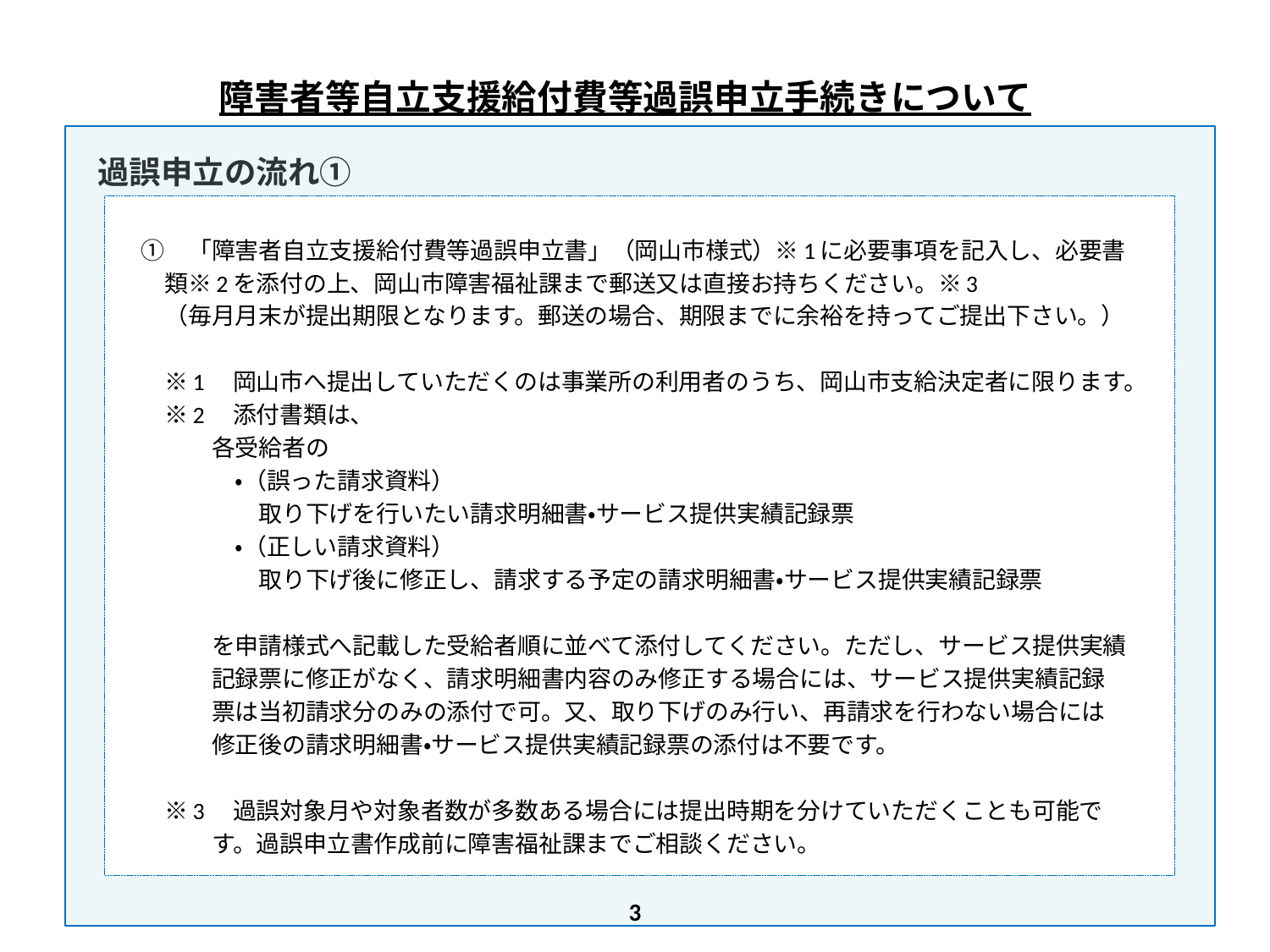

# 障害者等自立支援給付費等過誤申立手続きについて

過誤申立の流れ①

　①　「障害者自立支援給付費等過誤申立書」（岡山市様式）※1に必要事項を記入し、必要書
　　類※2を添付の上、岡山市障害福祉課まで郵送又は直接お持ちください。※3
　　（毎月月末が提出期限となります。郵送の場合、期限までに余裕を持ってご提出下さい。）

　　※1　岡山市へ提出していただくのは事業所の利用者のうち、岡山市支給決定者に限ります。
　　※2　添付書類は、
　　　　各受給者の
　　　　　・（誤った請求資料）
　　　　　　取り下げを行いたい請求明細書・サービス提供実績記録票
　　　　　・（正しい請求資料）
　　　　　　取り下げ後に修正し、請求する予定の請求明細書・サービス提供実績記録票

　　　　を申請様式へ記載した受給者順に並べて添付してください。ただし、サービス提供実績
　　　　記録票に修正がなく、請求明細書内容のみ修正する場合には、サービス提供実績記録
　　　　票は当初請求分のみの添付で可。又、取り下げのみ行い、再請求を行わない場合には
　　　　修正後の請求明細書・サービス提供実績記録票の添付は不要です。

　　※3　過誤対象月や対象者数が多数ある場合には提出時期を分けていただくことも可能で
　　　　す。過誤申立書作成前に障害福祉課までご相談ください。
3